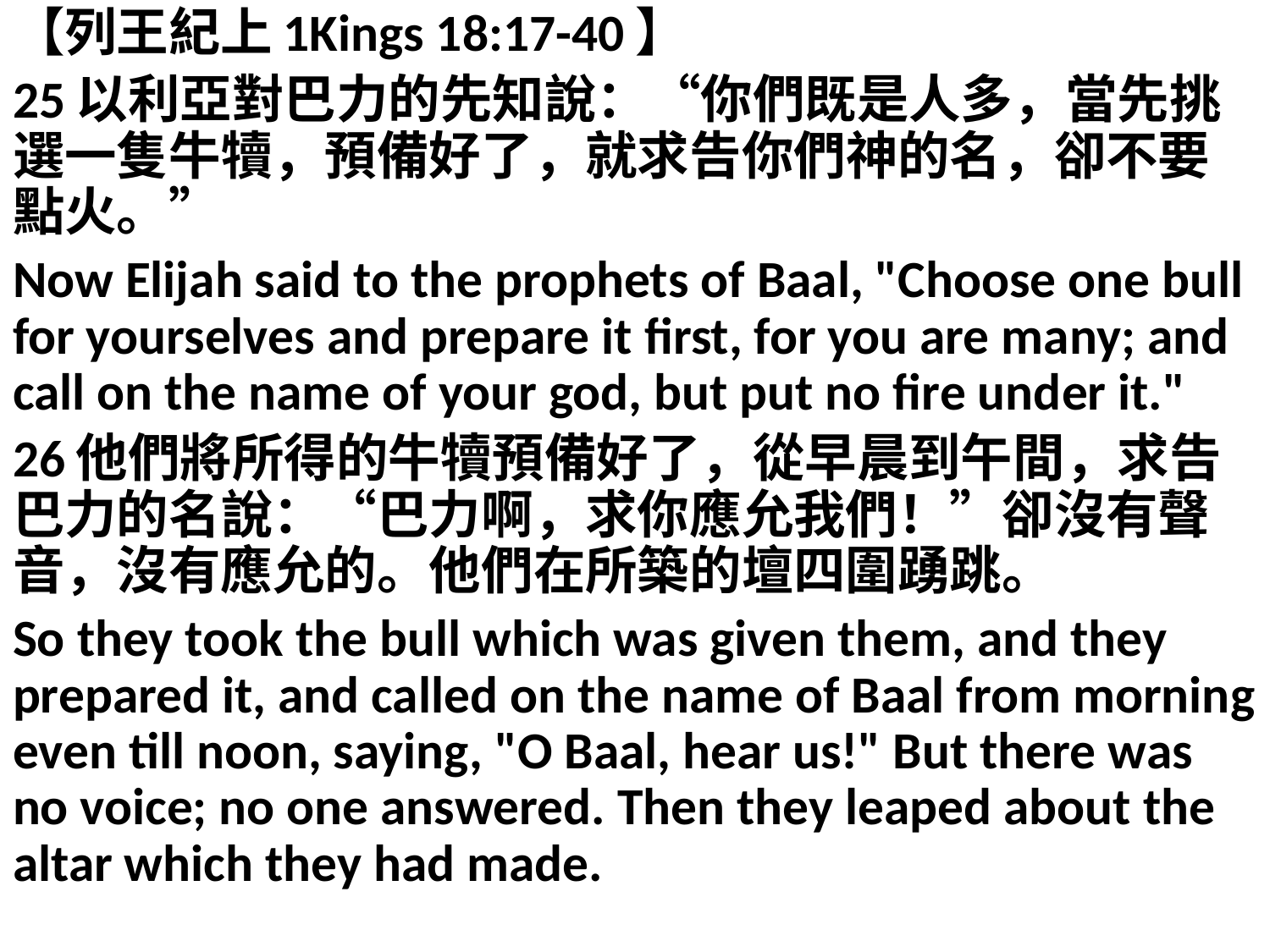

【列王紀上1Kings 18:17-40】
25以利亞對巴力的先知說：“你們既是人多，當先挑選一隻牛犢，預備好了，就求告你們神的名，卻不要點火。”
Now Elijah said to the prophets of Baal, "Choose one bull for yourselves and prepare it first, for you are many; and call on the name of your god, but put no fire under it."
26他們將所得的牛犢預備好了，從早晨到午間，求告巴力的名說：“巴力啊，求你應允我們！”卻沒有聲音，沒有應允的。他們在所築的壇四圍踴跳。
So they took the bull which was given them, and they prepared it, and called on the name of Baal from morning even till noon, saying, "O Baal, hear us!" But there was no voice; no one answered. Then they leaped about the altar which they had made.